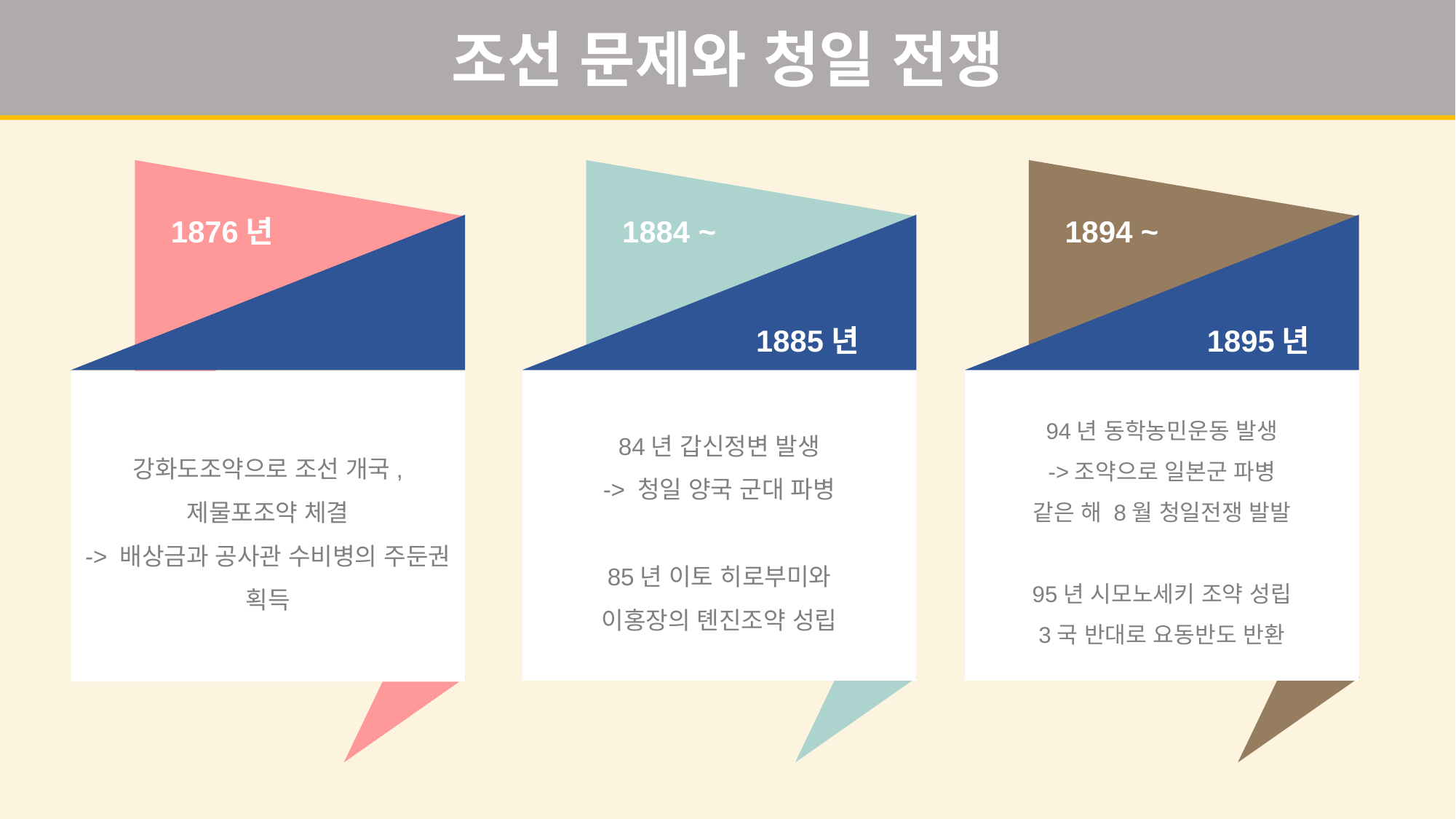

조선 문제와 청일 전쟁

1876년

강화도조약으로 조선 개국,
제물포조약 체결
-> 배상금과 공사관 수비병의 주둔권 획득

1884 ~

                1885년

84년 갑신정변 발생
-> 청일 양국 군대 파병

85년 이토 히로부미와
이홍장의 톈진조약 성립

1894 ~

                 1895년

94년 동학농민운동 발생
->조약으로 일본군 파병
같은 해 8월 청일전쟁 발발

95년 시모노세키 조약 성립
3국 반대로 요동반도 반환